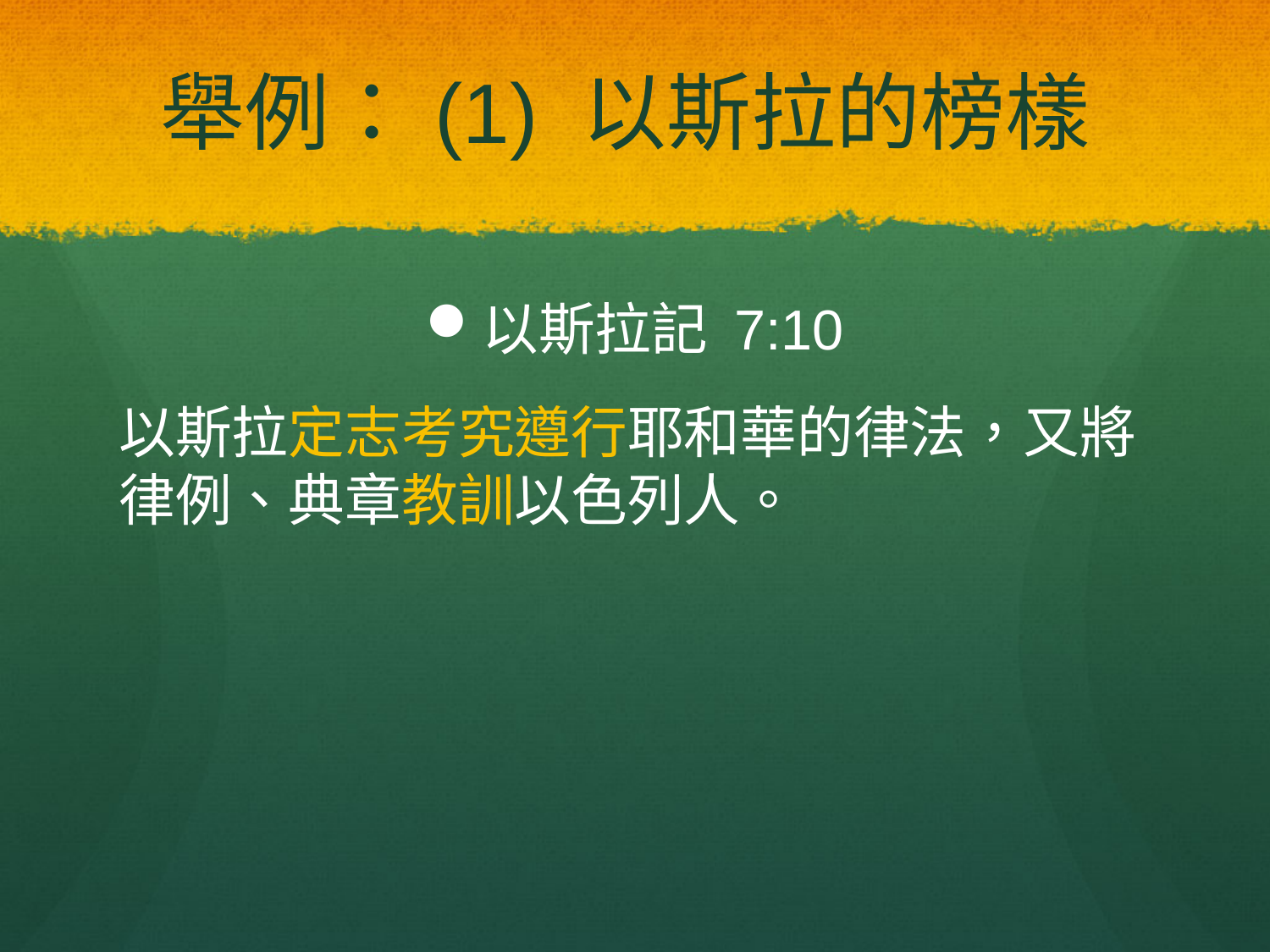

# 舉例：(1) 以斯拉的榜樣
以斯拉記 7:10
以斯拉定志考究遵行耶和華的律法，又將律例、典章教訓以色列人。